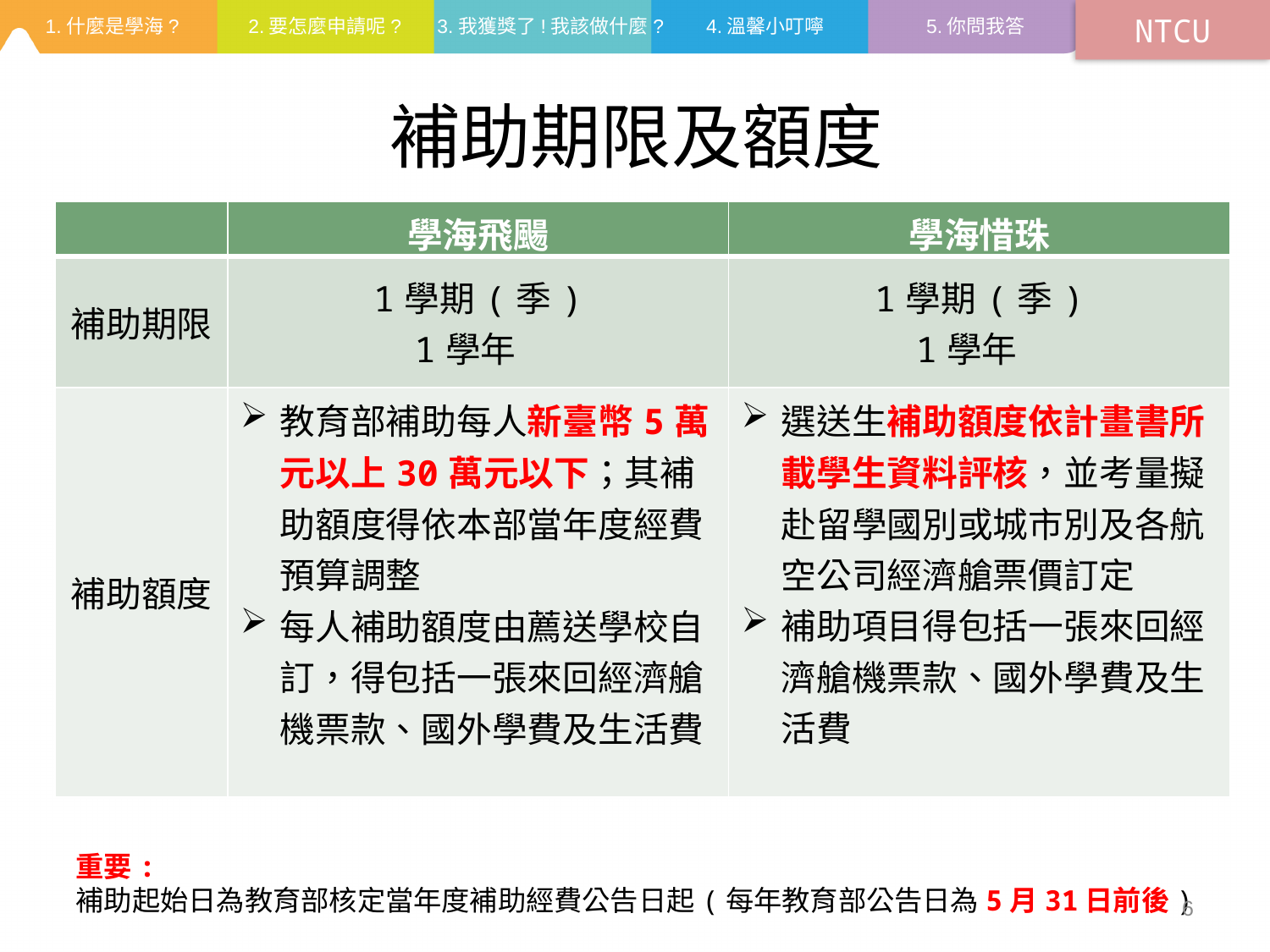

NTCU
# 補助期限及額度
|  | 學海飛颺 | 學海惜珠 |
| --- | --- | --- |
| 補助期限 | 1學期(季) 1學年 | 1學期(季) 1學年 |
| 補助額度 | 教育部補助每人新臺幣5萬元以上30萬元以下；其補助額度得依本部當年度經費預算調整 每人補助額度由薦送學校自訂，得包括一張來回經濟艙機票款、國外學費及生活費 | 選送生補助額度依計畫書所載學生資料評核，並考量擬赴留學國別或城市別及各航空公司經濟艙票價訂定 補助項目得包括一張來回經濟艙機票款、國外學費及生活費 |
重要:
補助起始日為教育部核定當年度補助經費公告日起(每年教育部公告日為5月31日前後)
6